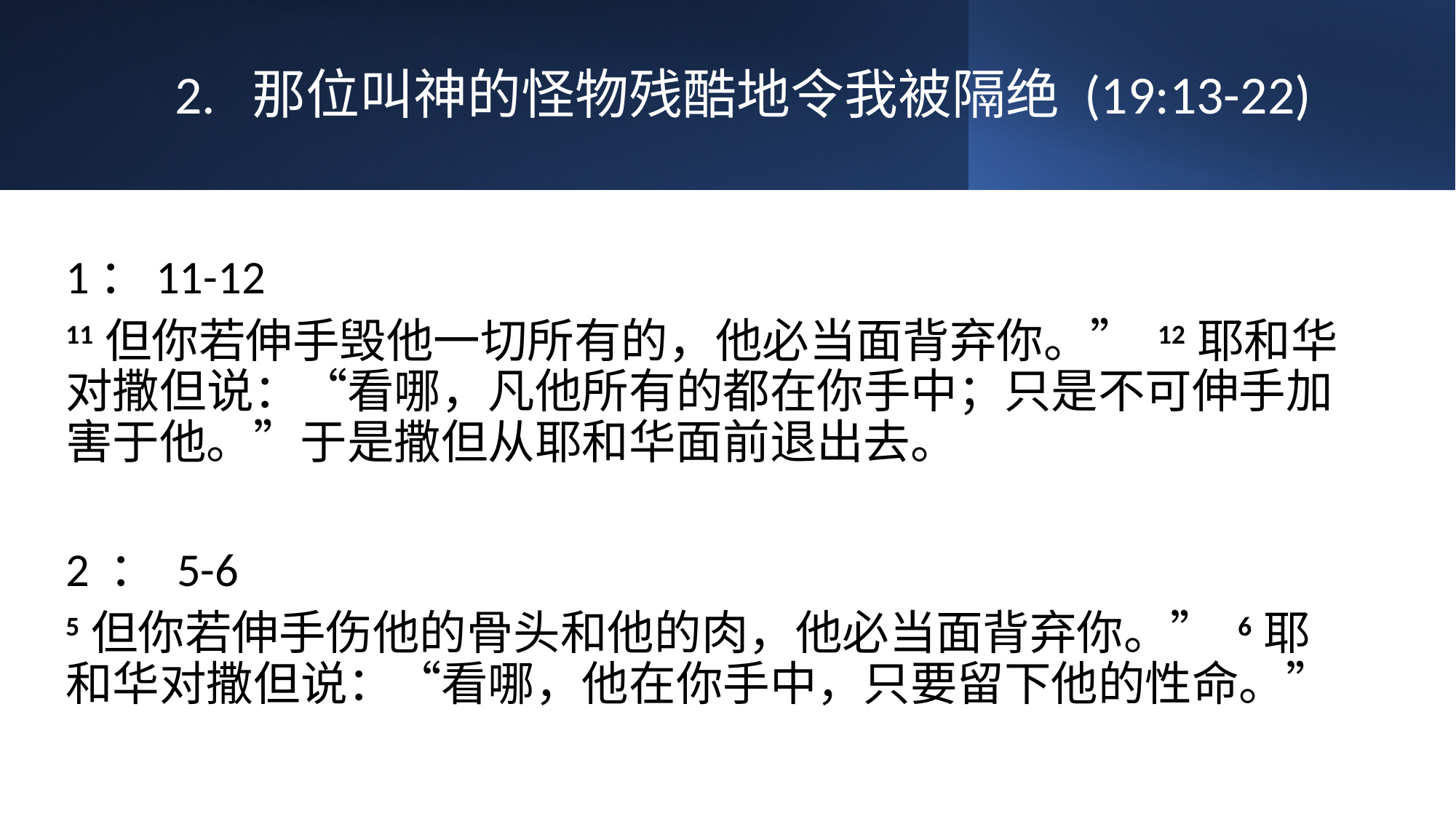

# 2.  那位叫神的怪物残酷地令我被隔绝 (19:13-22)
1：11-12
11 但你若伸手毁他一切所有的，他必当面背弃你。” 12 耶和华对撒但说：“看哪，凡他所有的都在你手中；只是不可伸手加害于他。”于是撒但从耶和华面前退出去。

2 ： 5-6
5 但你若伸手伤他的骨头和他的肉，他必当面背弃你。” 6 耶和华对撒但说：“看哪，他在你手中，只要留下他的性命。”